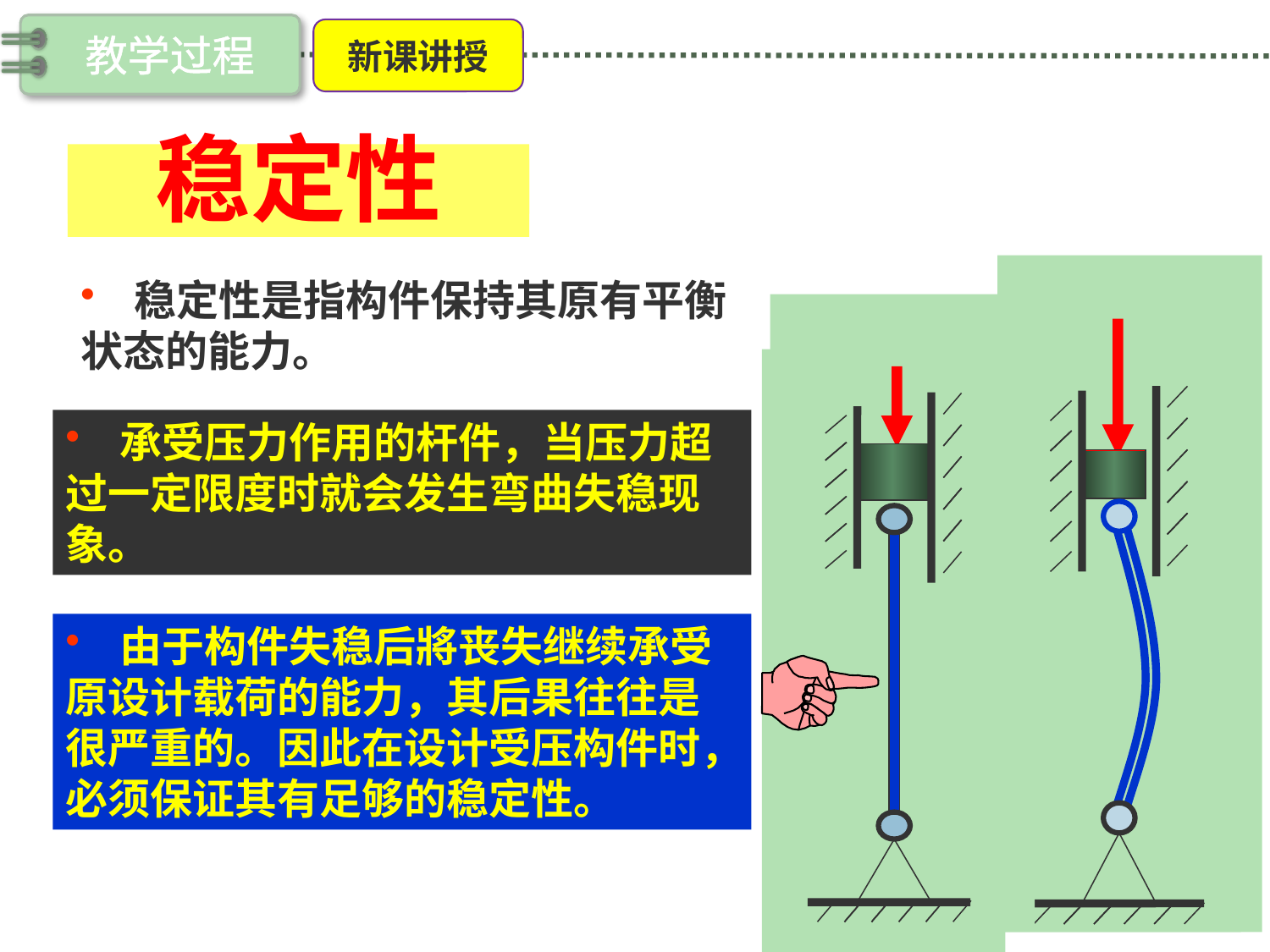

稳定性

   稳定性是指构件保持其原有平衡状态的能力。

   承受压力作用的杆件，当压力超过一定限度时就会发生弯曲失稳现象。
   由于构件失稳后將丧失继续承受原设计载荷的能力，其后果往往是很严重的。因此在设计受压构件时，必须保证其有足够的稳定性。

11